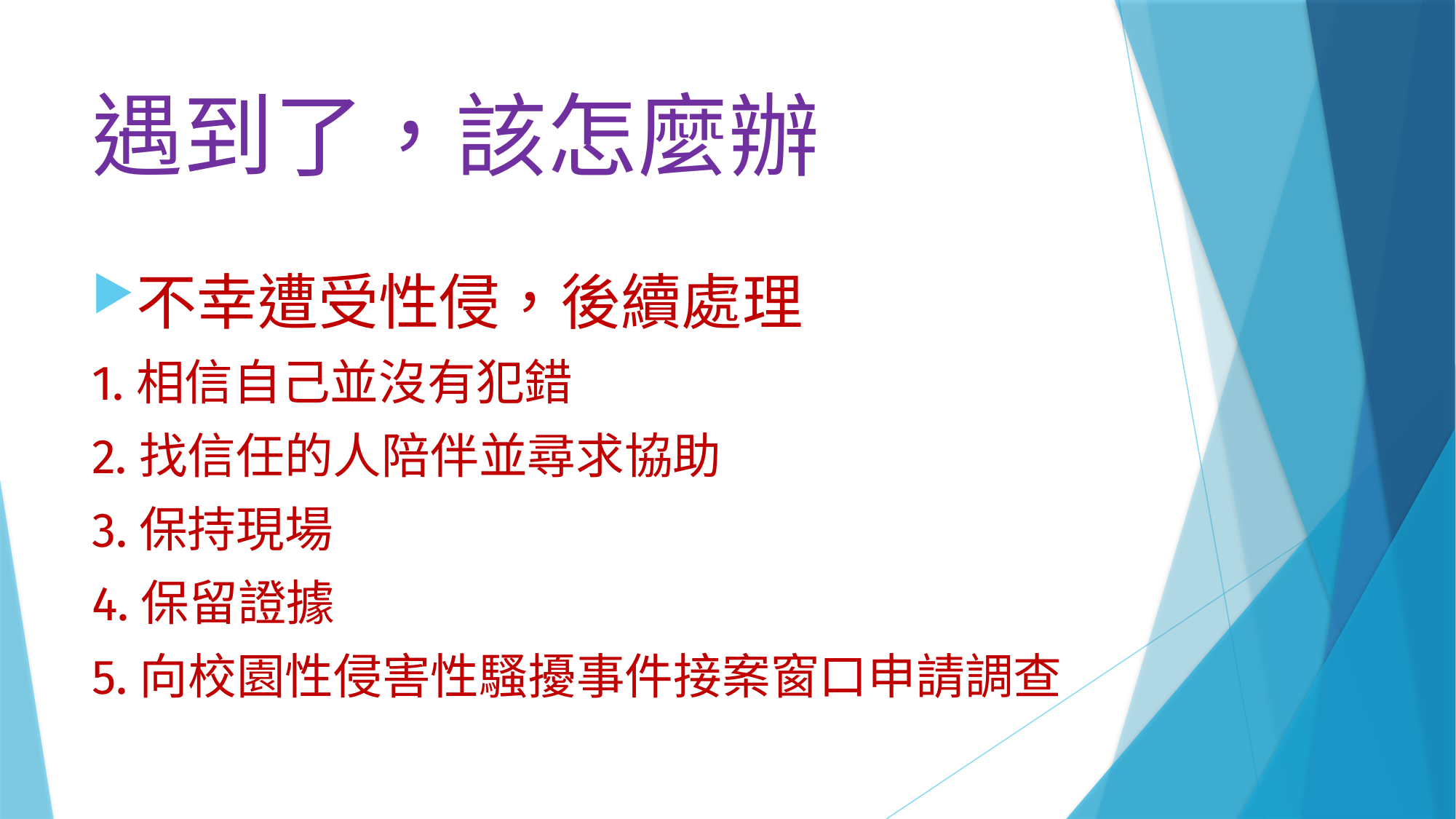

# 遇到了，該怎麼辦
不幸遭受性侵，後續處理
1.相信自己並沒有犯錯
2.找信任的人陪伴並尋求協助
3.保持現場
4.保留證據
5.向校園性侵害性騷擾事件接案窗口申請調查